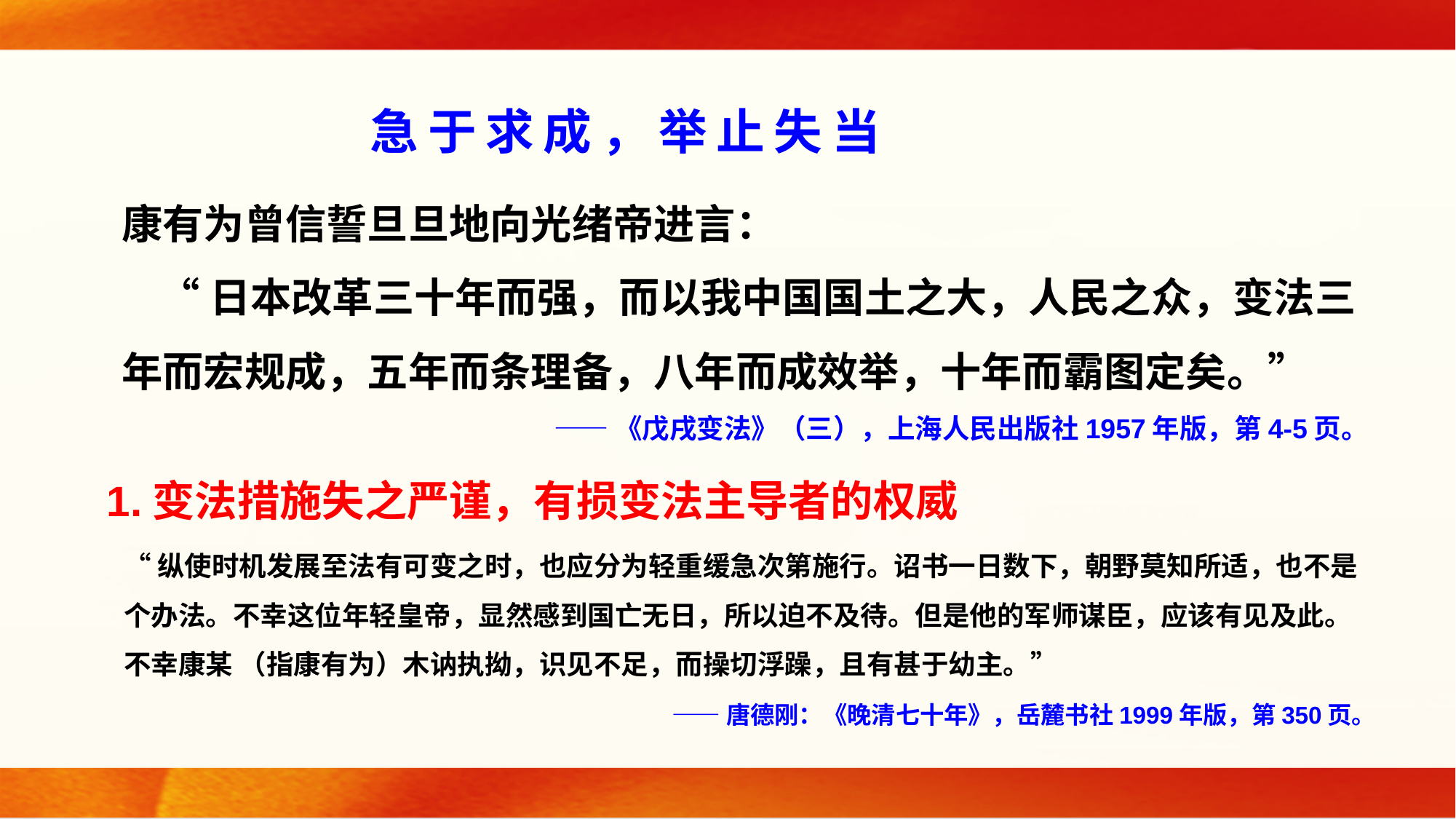

急于求成，举止失当
康有为曾信誓旦旦地向光绪帝进言：
    “日本改革三十年而强，而以我中国国土之大，人民之众，变法三年而宏规成，五年而条理备，八年而成效举，十年而霸图定矣。”
                               ——《戊戌变法》（三），上海人民出版社1957年版，第4-5页。

1.变法措施失之严谨，有损变法主导者的权威
“纵使时机发展至法有可变之时，也应分为轻重缓急次第施行。诏书一日数下，朝野莫知所适，也不是个办法。不幸这位年轻皇帝，显然感到国亡无日，所以迫不及待。但是他的军师谋臣，应该有见及此。不幸康某 （指康有为）木讷执拗，识见不足，而操切浮躁，且有甚于幼主。”
                                          ——唐德刚：《晚清七十年》，岳麓书社1999年版，第350页。